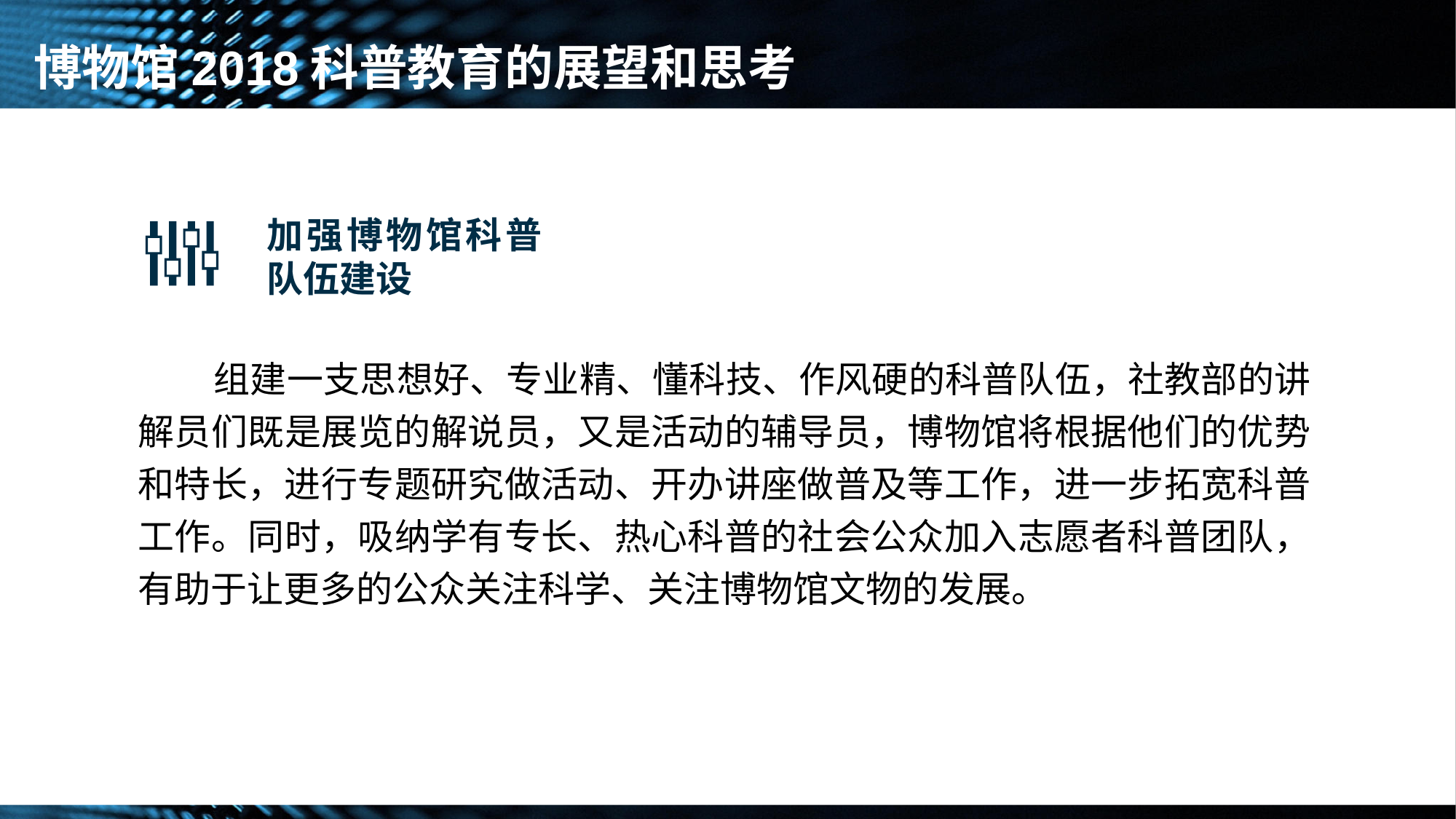

# 博物馆2018科普教育的展望和思考
加强博物馆科普队伍建设

        组建一支思想好、专业精、懂科技、作风硬的科普队伍，社教部的讲解员们既是展览的解说员，又是活动的辅导员，博物馆将根据他们的优势和特长，进行专题研究做活动、开办讲座做普及等工作，进一步拓宽科普工作。同时，吸纳学有专长、热心科普的社会公众加入志愿者科普团队，有助于让更多的公众关注科学、关注博物馆文物的发展。